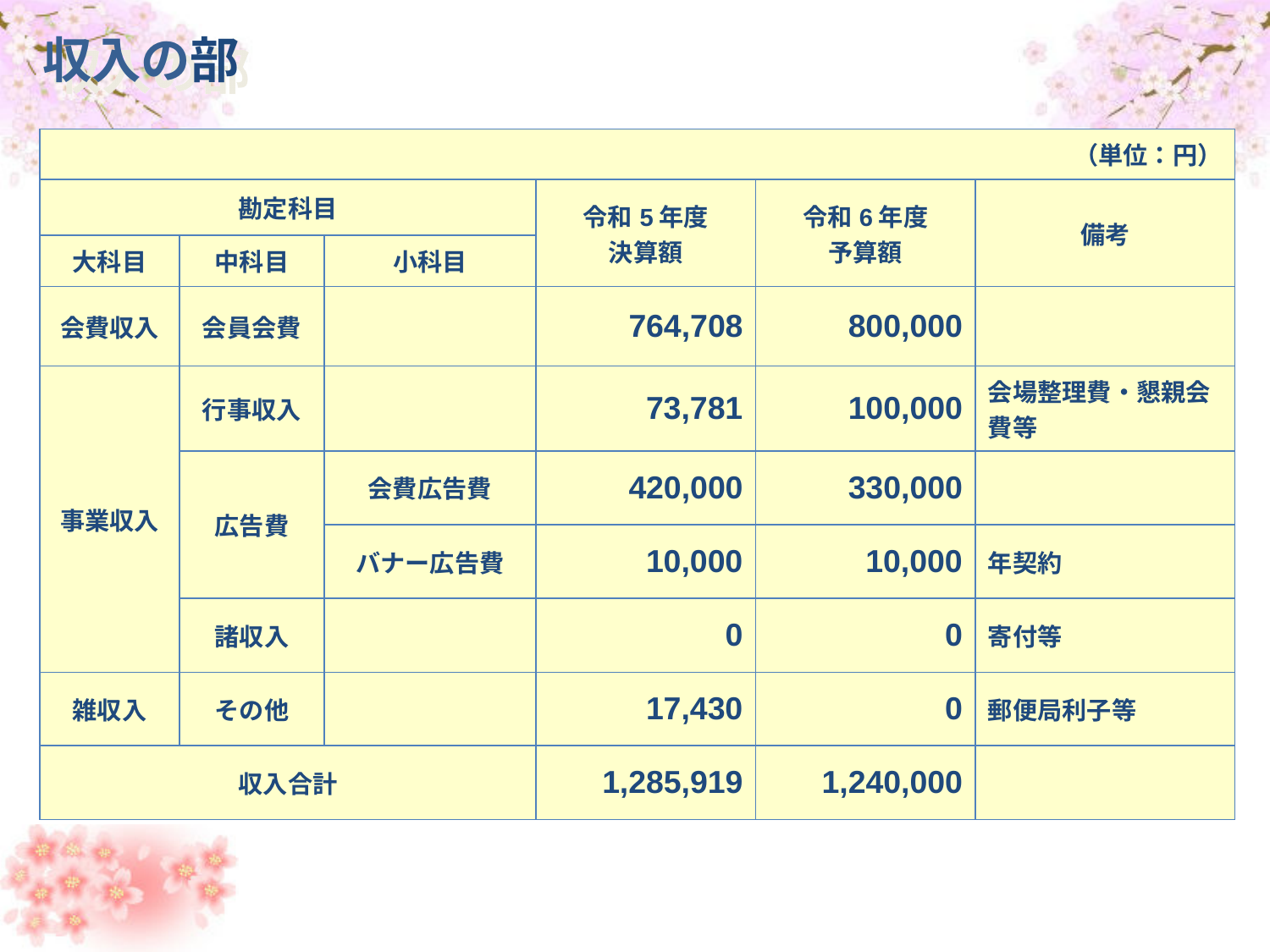

収入の部
| （単位：円） |  |  |  |  |  |
| --- | --- | --- | --- | --- | --- |
| 勘定科目 |  |  | 令和5年度 決算額 | 令和6年度 予算額 | 備考 |
| 大科目 | 中科目 | 小科目 |  |  |  |
| 会費収入 | 会員会費 |  | 764,708 | 800,000 |  |
| 事業収入 | 行事収入 |  | 73,781 | 100,000 | 会場整理費・懇親会費等 |
|  | 広告費 | 会費広告費 | 420,000 | 330,000 |  |
|  |  | バナー広告費 | 10,000 | 10,000 | 年契約 |
|  | 諸収入 |  | 0 | 0 | 寄付等 |
| 雑収入 | その他 |  | 17,430 | 0 | 郵便局利子等 |
| 収入合計 |  |  | 1,285,919 | 1,240,000 |  |